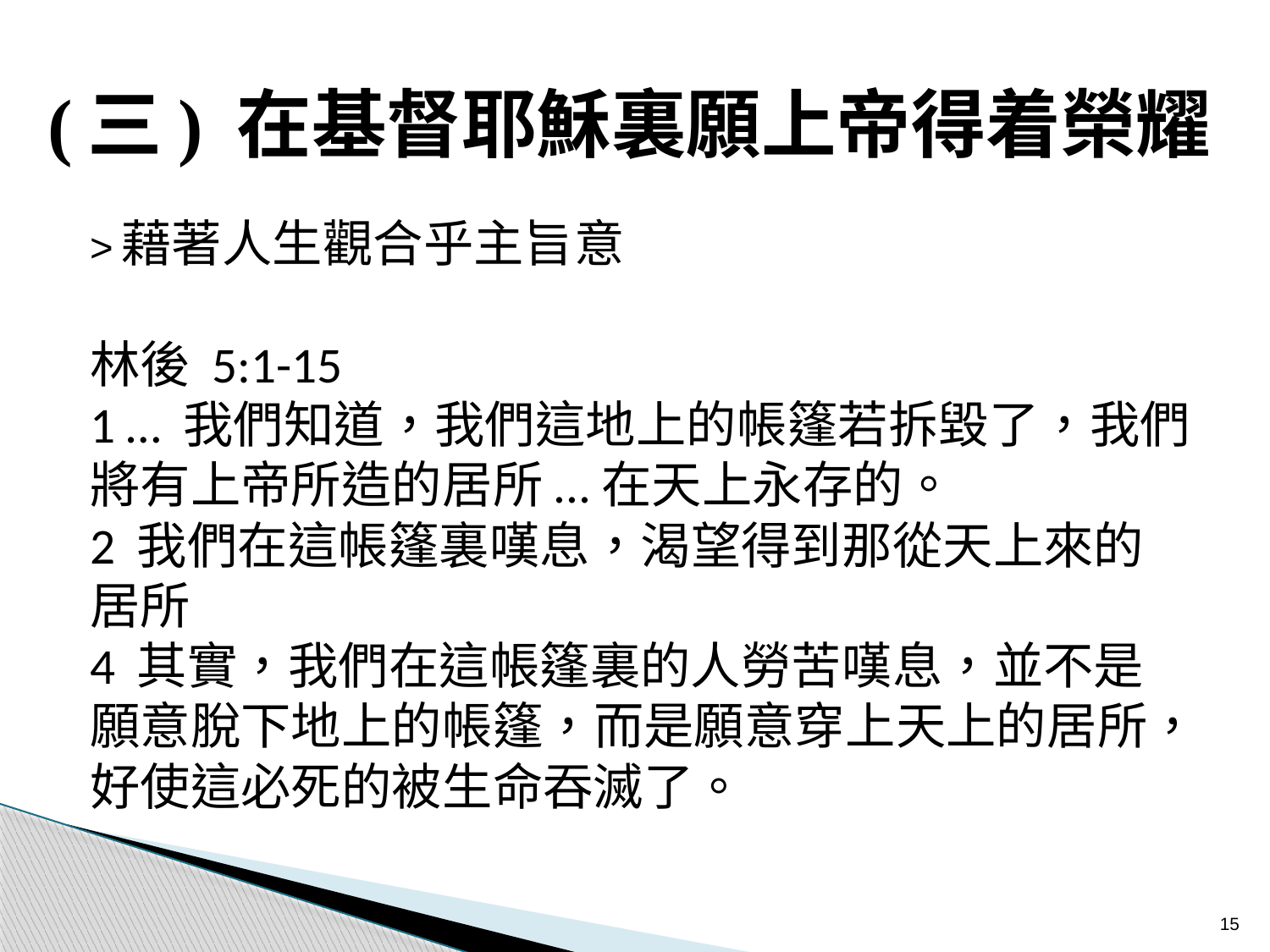

# (三) 在基督耶穌裏願上帝得着榮耀
>藉著人生觀合乎主旨意

林後 5:1-15
1 … 我們知道，我們這地上的帳篷若拆毀了，我們將有上帝所造的居所...在天上永存的。
2 我們在這帳篷裏嘆息，渴望得到那從天上來的居所
4 其實，我們在這帳篷裏的人勞苦嘆息，並不是願意脫下地上的帳篷，而是願意穿上天上的居所，好使這必死的被生命吞滅了。

15